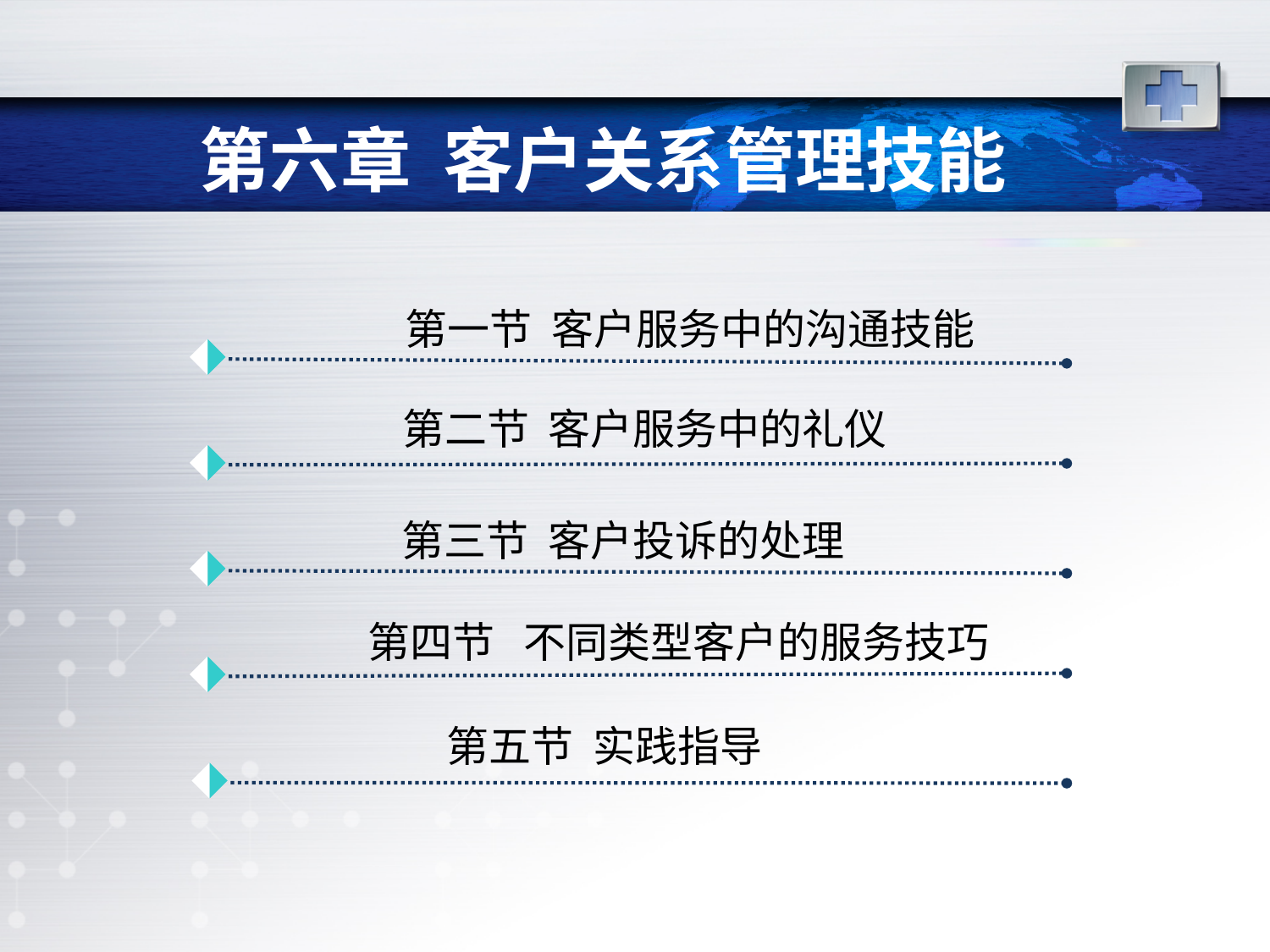

# 第六章  客户关系管理技能
第一节  客户服务中的沟通技能

第二节  客户服务中的礼仪

第三节  客户投诉的处理

第四节   不同类型客户的服务技巧

第五节  实践指导